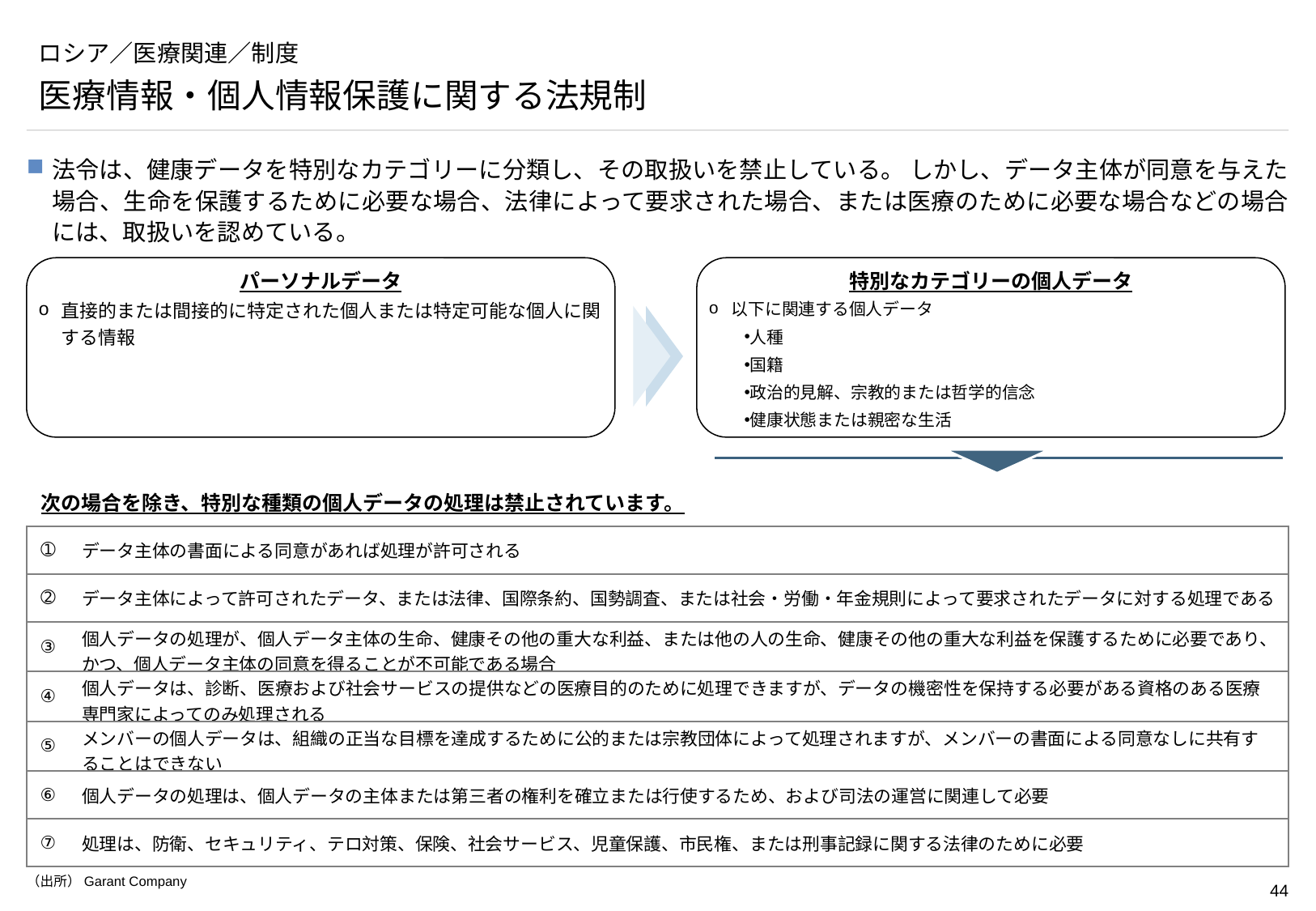

# ロシア／医療関連／制度
医療情報・個人情報保護に関する法規制

法令は、健康データを特別なカテゴリーに分類し、その取扱いを禁止している。 しかし、データ主体が同意を与えた場合、生命を保護するために必要な場合、法律によって要求された場合、または医療のために必要な場合などの場合には、取扱いを認めている。

パーソナルデータ
直接的または間接的に特定された個人または特定可能な個人に関する情報

特別なカテゴリーの個人データ
以下に関連する個人データ
人種
国籍
政治的見解、宗教的または哲学的信念
健康状態または親密な生活

次の場合を除き、特別な種類の個人データの処理は禁止されています。
| ➀ | データ主体の書面による同意があれば処理が許可される |
| --- | --- |
| ➁ | データ主体によって許可されたデータ、または法律、国際条約、国勢調査、または社会・労働・年金規則によって要求されたデータに対する処理である |
| ③ | 個人データの処理が、個人データ主体の生命、健康その他の重大な利益、または他の人の生命、健康その他の重大な利益を保護するために必要であり、かつ、個人データ主体の同意を得ることが不可能である場合 |
| ④ | 個人データは、診断、医療および社会サービスの提供などの医療目的のために処理できますが、データの機密性を保持する必要がある資格のある医療専門家によってのみ処理される |
| ⑤ | メンバーの個人データは、組織の正当な目標を達成するために公的または宗教団体によって処理されますが、メンバーの書面による同意なしに共有することはできない |
| ⑥ | 個人データの処理は、個人データの主体または第三者の権利を確立または行使するため、および司法の運営に関連して必要 |
| ⑦ | 処理は、防衛、セキュリティ、テロ対策、保険、社会サービス、児童保護、市民権、または刑事記録に関する法律のために必要 |
（出所）Garant Company